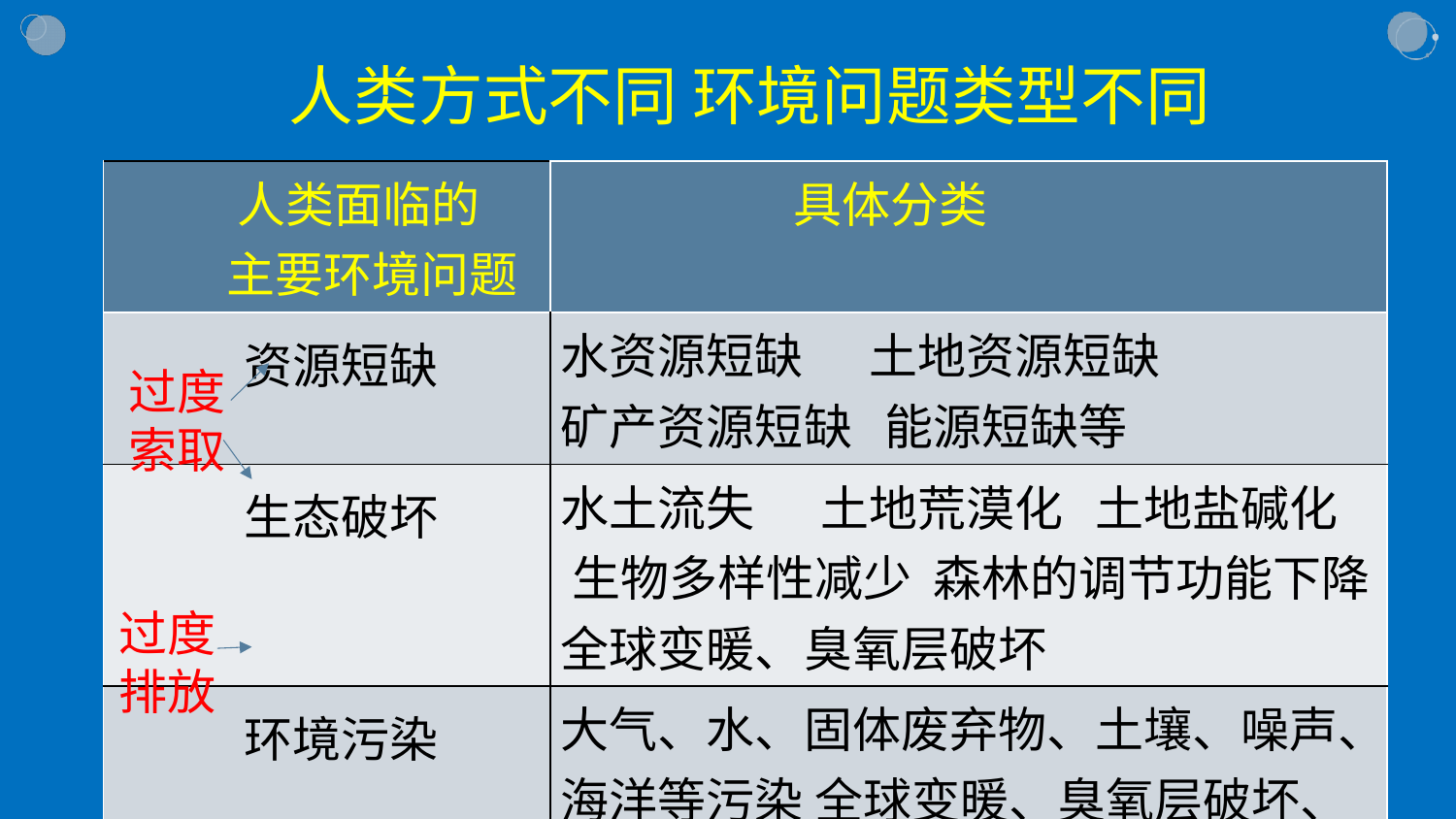

人类方式不同 环境问题类型不同

| 人类面临的 主要环境问题 | 具体分类 |
| --- | --- |
| 资源短缺 | 水资源短缺 土地资源短缺 矿产资源短缺 能源短缺等 |
| 生态破坏 | 水土流失 土地荒漠化 土地盐碱化 生物多样性减少 森林的调节功能下降 全球变暖、臭氧层破坏 |
| 环境污染 | 大气、水、固体废弃物、土壤、噪声、海洋等污染 全球变暖、臭氧层破坏、酸雨等 |

过度
索取
过度
排放